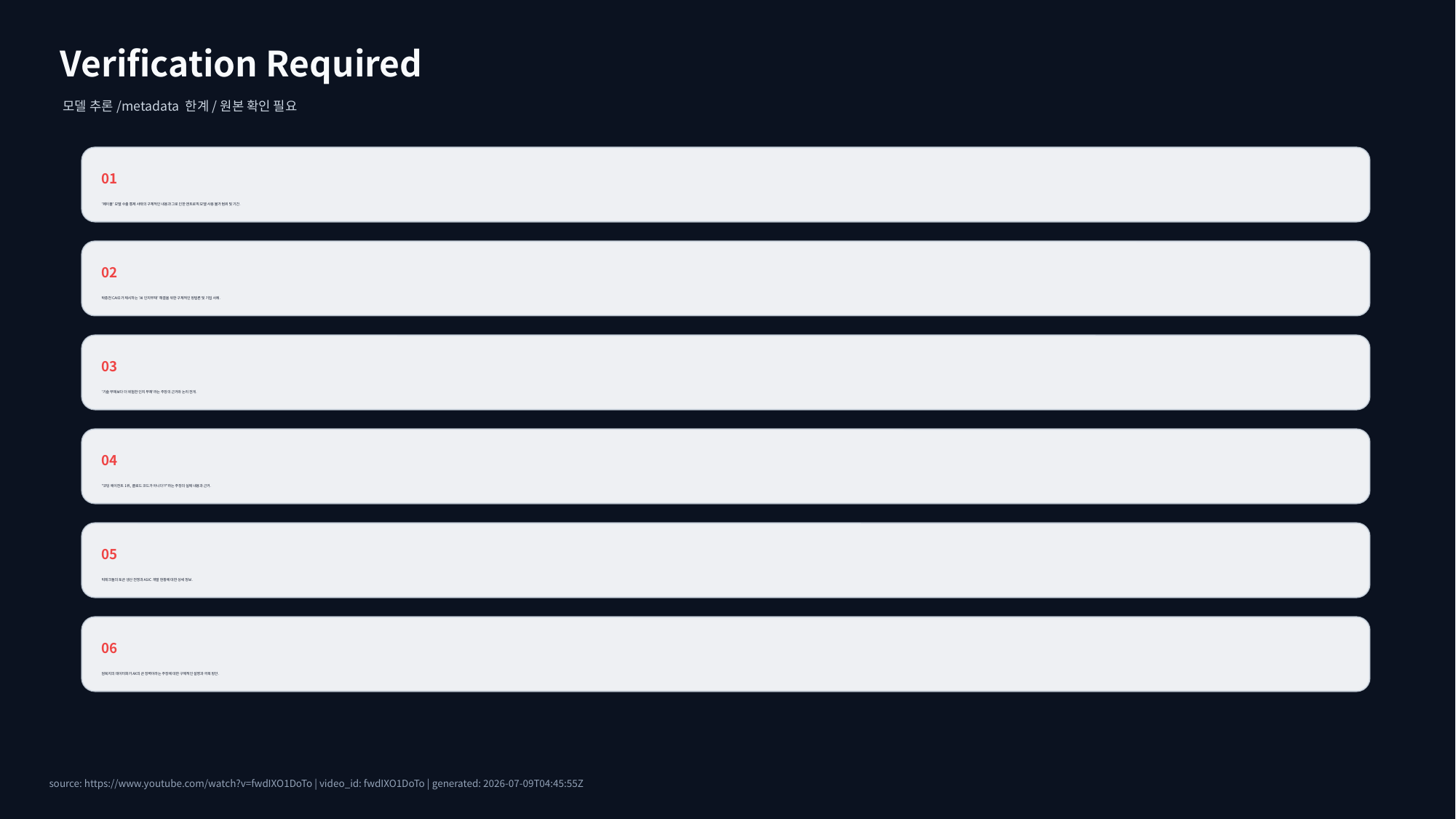

Verification Required
모델 추론/metadata 한계/원본 확인 필요

01
'페이블' 모델 수출 통제 사태의 구체적인 내용과 그로 인한 앤트로픽 모델 사용 불가 범위 및 기간.

02
박종천 CAIO가 제시하는 'AI 인지부채' 해결을 위한 구체적인 방법론 및 기업 사례.

03
'기술 부채보다 더 위험한 인지 부채'라는 주장의 근거와 논리 전개.

04
"코딩 에이전트 1위, 클로드 코드가 아니다?!"라는 주장의 실제 내용과 근거.

05
빅테크들의 토큰 생산 전쟁과 ASIC 개발 현황에 대한 상세 정보.

06
암묵지의 데이터화가 AX의 큰 장벽이라는 주장에 대한 구체적인 설명과 극복 방안.
source: https://www.youtube.com/watch?v=fwdIXO1DoTo | video_id: fwdIXO1DoTo | generated: 2026-07-09T04:45:55Z